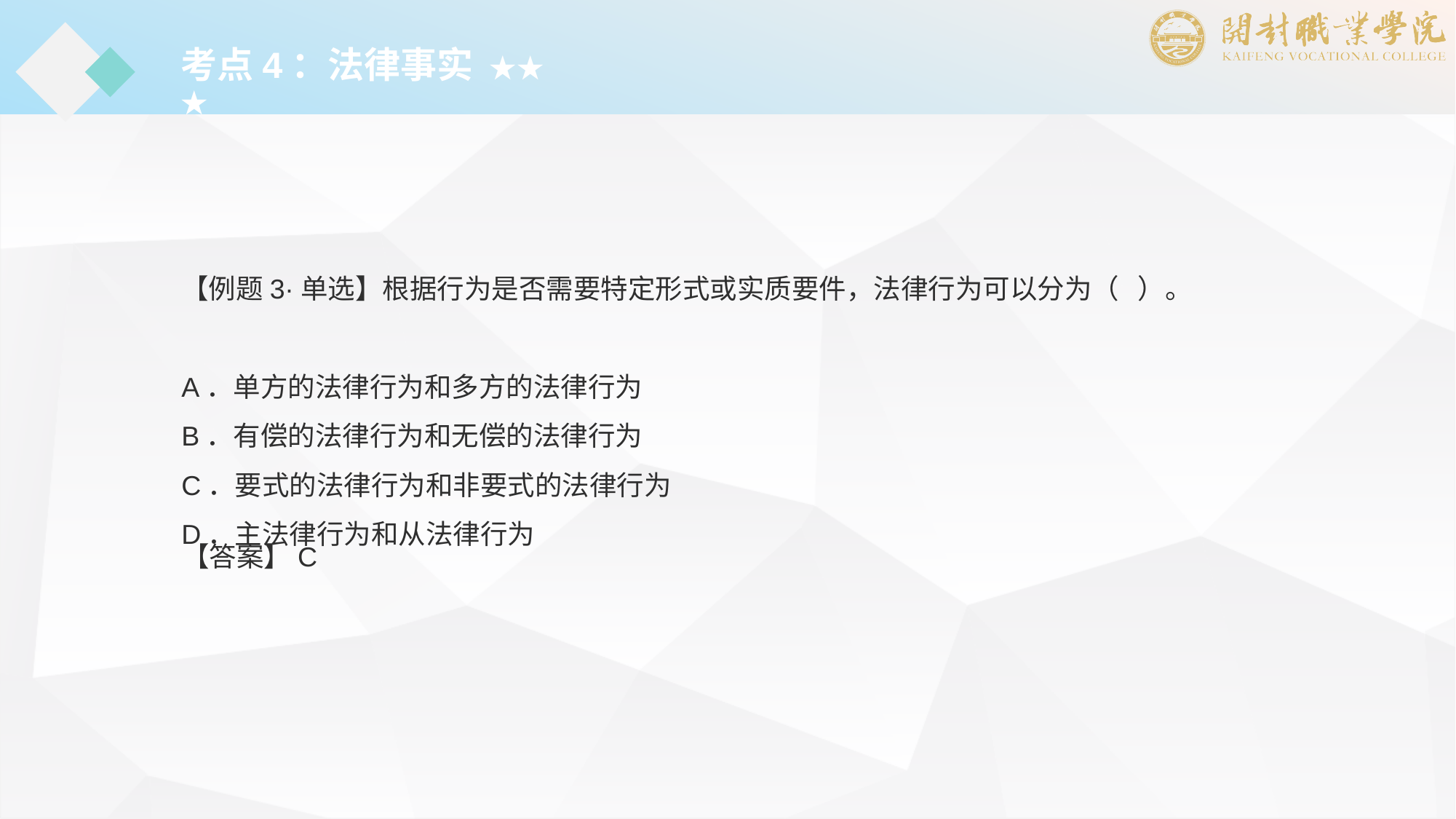

考点4：法律事实  ★★★
【例题3·单选】根据行为是否需要特定形式或实质要件，法律行为可以分为（   ）。
A．单方的法律行为和多方的法律行为
B．有偿的法律行为和无偿的法律行为
C．要式的法律行为和非要式的法律行为
D．主法律行为和从法律行为
【答案】C